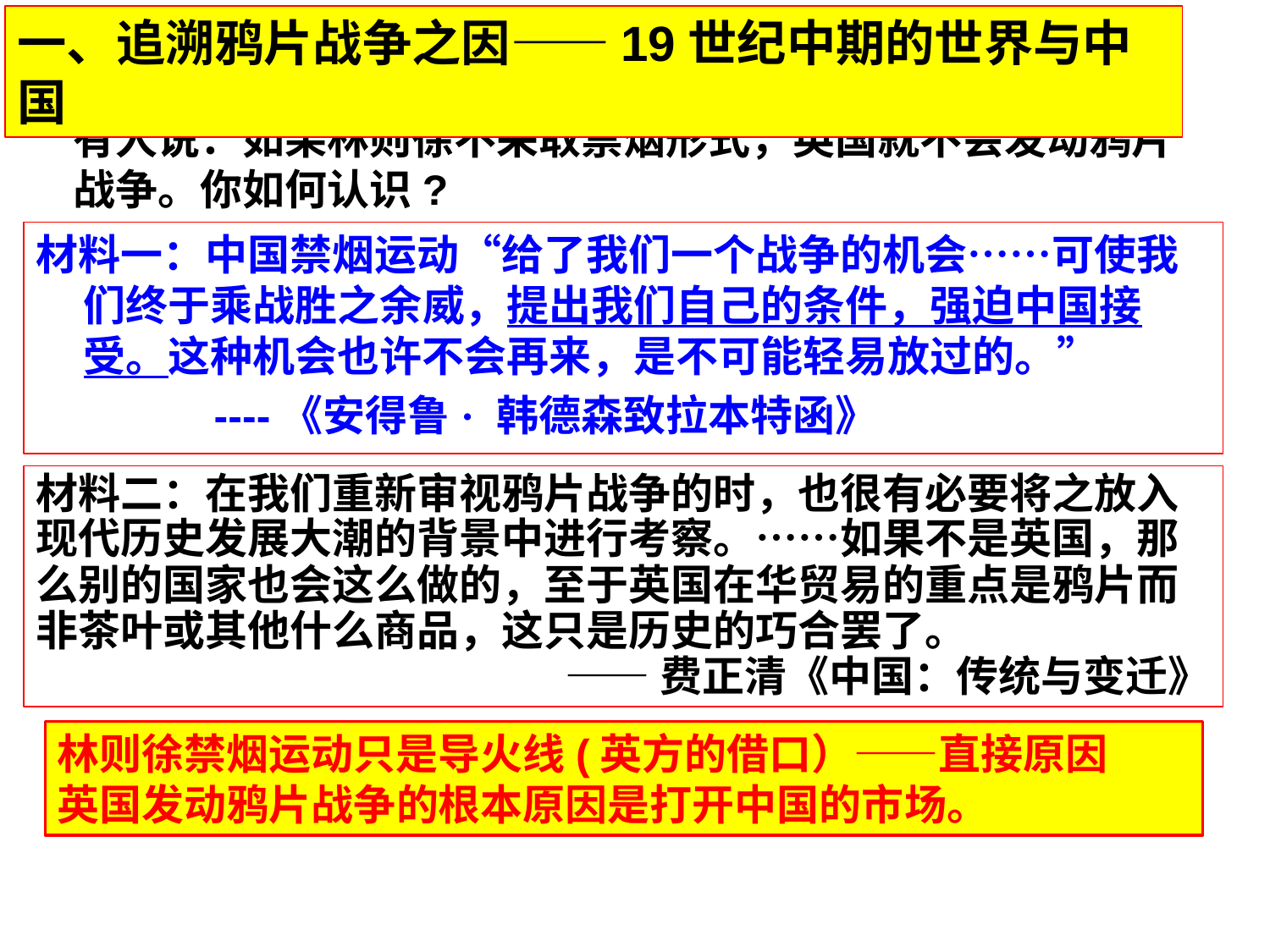

一、追溯鸦片战争之因——19世纪中期的世界与中国
有人说：如果林则徐不采取禁烟形式，英国就不会发动鸦片战争。你如何认识?
材料一：中国禁烟运动“给了我们一个战争的机会……可使我们终于乘战胜之余威，提出我们自己的条件，强迫中国接受。这种机会也许不会再来，是不可能轻易放过的。”
               ----《安得鲁· 韩德森致拉本特函》
材料二：在我们重新审视鸦片战争的时，也很有必要将之放入现代历史发展大潮的背景中进行考察。……如果不是英国，那么别的国家也会这么做的，至于英国在华贸易的重点是鸦片而非茶叶或其他什么商品，这只是历史的巧合罢了。
——费正清《中国：传统与变迁》

林则徐禁烟运动只是导火线(英方的借口）——直接原因
英国发动鸦片战争的根本原因是打开中国的市场。